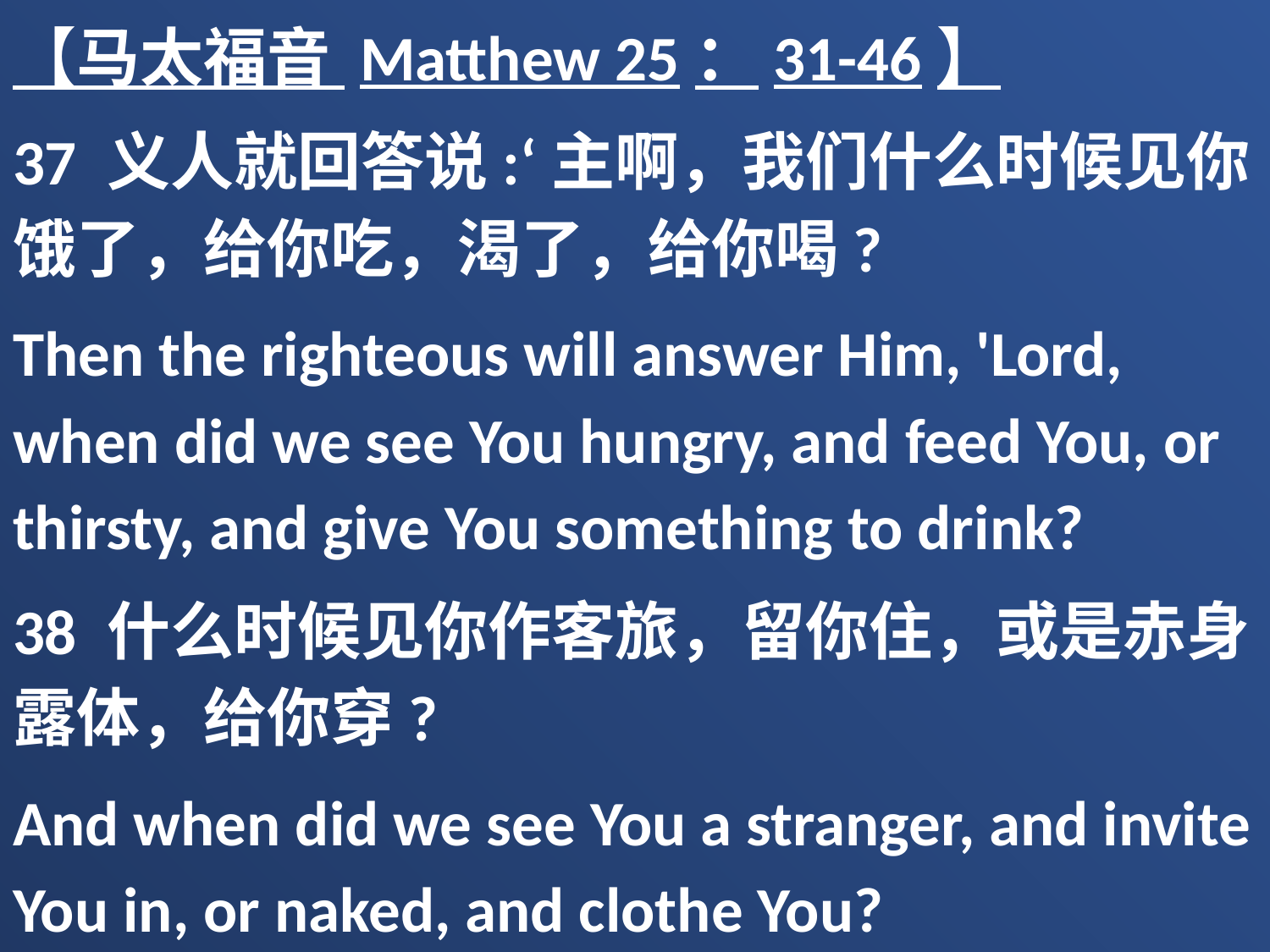

【马太福音 Matthew 25：31-46】
37 义人就回答说:‘主啊，我们什么时候见你饿了，给你吃，渴了，给你喝?
Then the righteous will answer Him, 'Lord, when did we see You hungry, and feed You, or thirsty, and give You something to drink?
38 什么时候见你作客旅，留你住，或是赤身露体，给你穿?
And when did we see You a stranger, and invite You in, or naked, and clothe You?